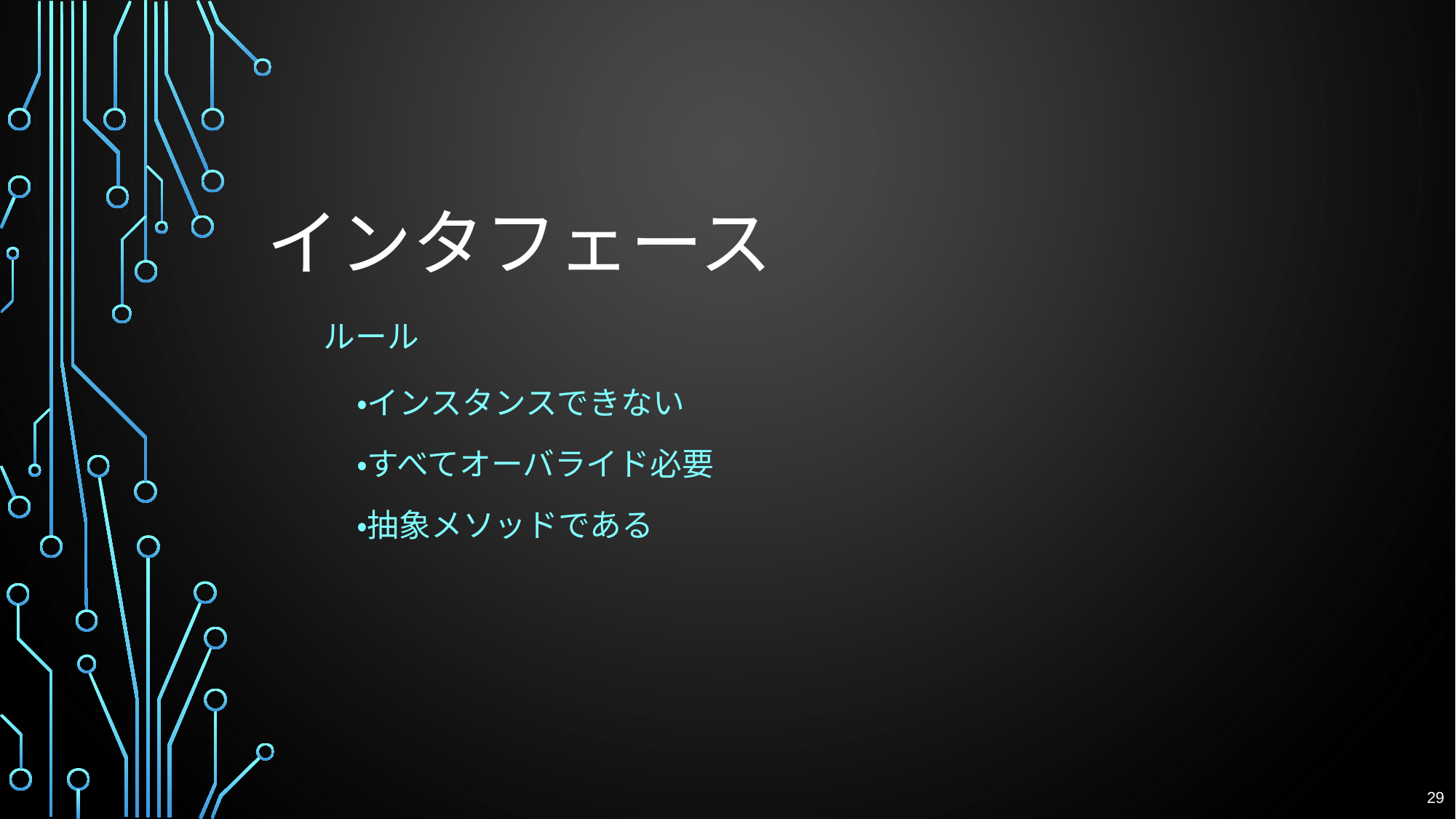

# インタフェース
ルール
・インスタンスできない
・すべてオーバライド必要
・抽象メソッドである

29